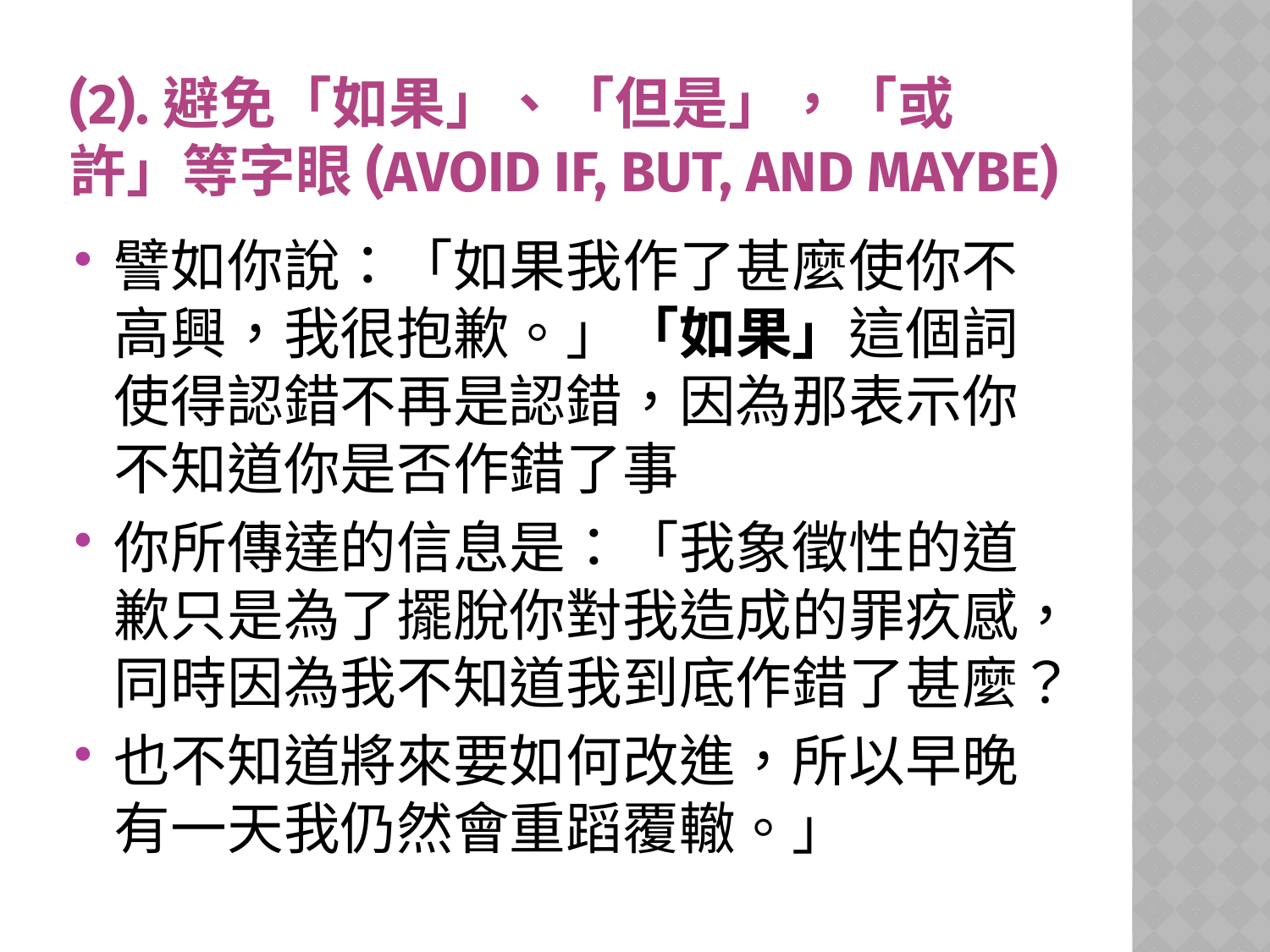

# (2).避免「如果」、「但是」，「或許」等字眼(Avoid If, But, and Maybe)
譬如你說：「如果我作了甚麼使你不高興，我很抱歉。」「如果」這個詞使得認錯不再是認錯，因為那表示你不知道你是否作錯了事
你所傳達的信息是：「我象徵性的道歉只是為了擺脫你對我造成的罪疚感，同時因為我不知道我到底作錯了甚麼？
也不知道將來要如何改進，所以早晚有一天我仍然會重蹈覆轍。」